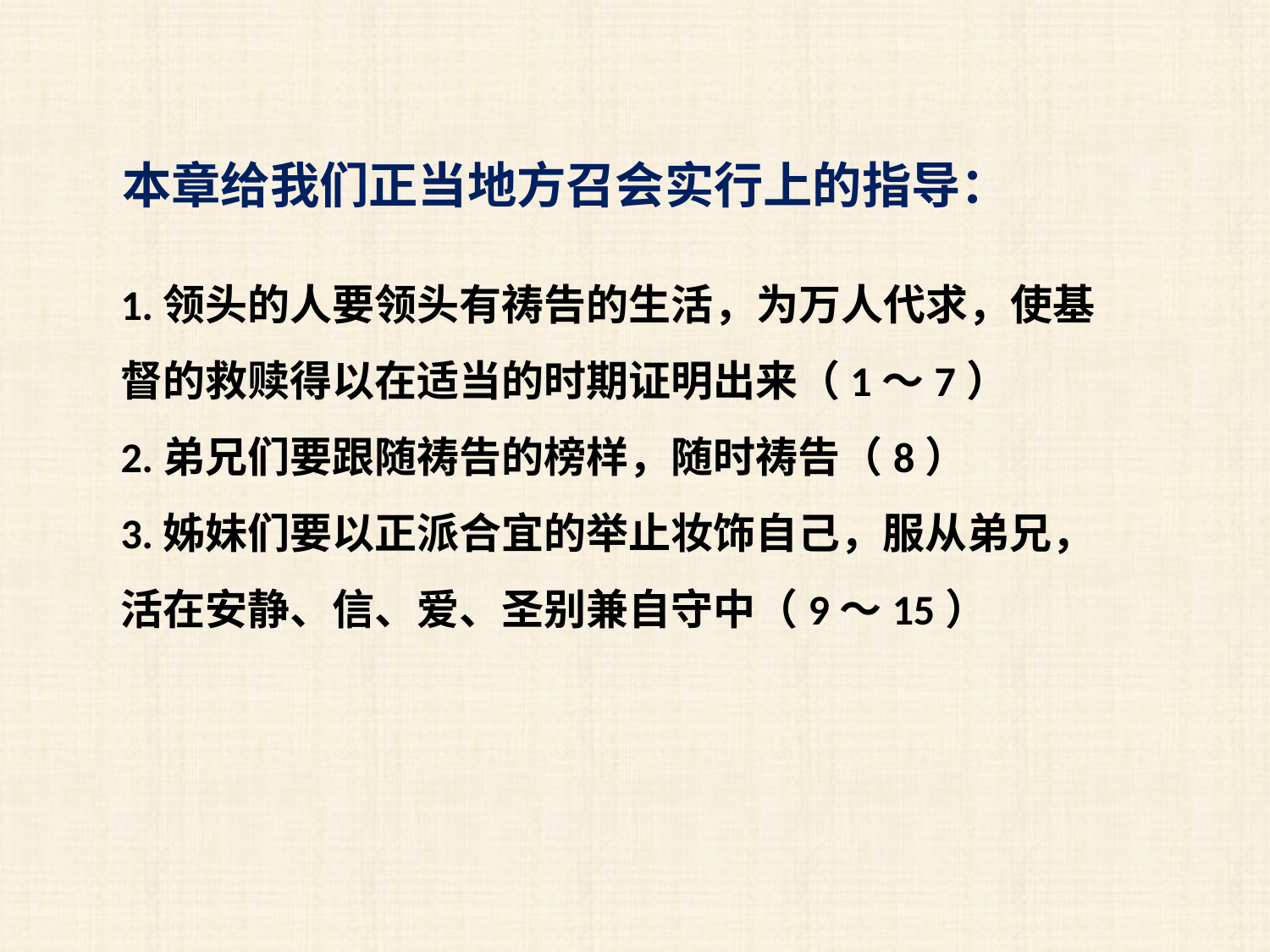

本章给我们正当地方召会实行上的指导：
1.领头的人要领头有祷告的生活，为万人代求，使基督的救赎得以在适当的时期证明出来（1～7）
2.弟兄们要跟随祷告的榜样，随时祷告（8）
3.姊妹们要以正派合宜的举止妆饰自己，服从弟兄，活在安静、信、爱、圣别兼自守中（9～15）